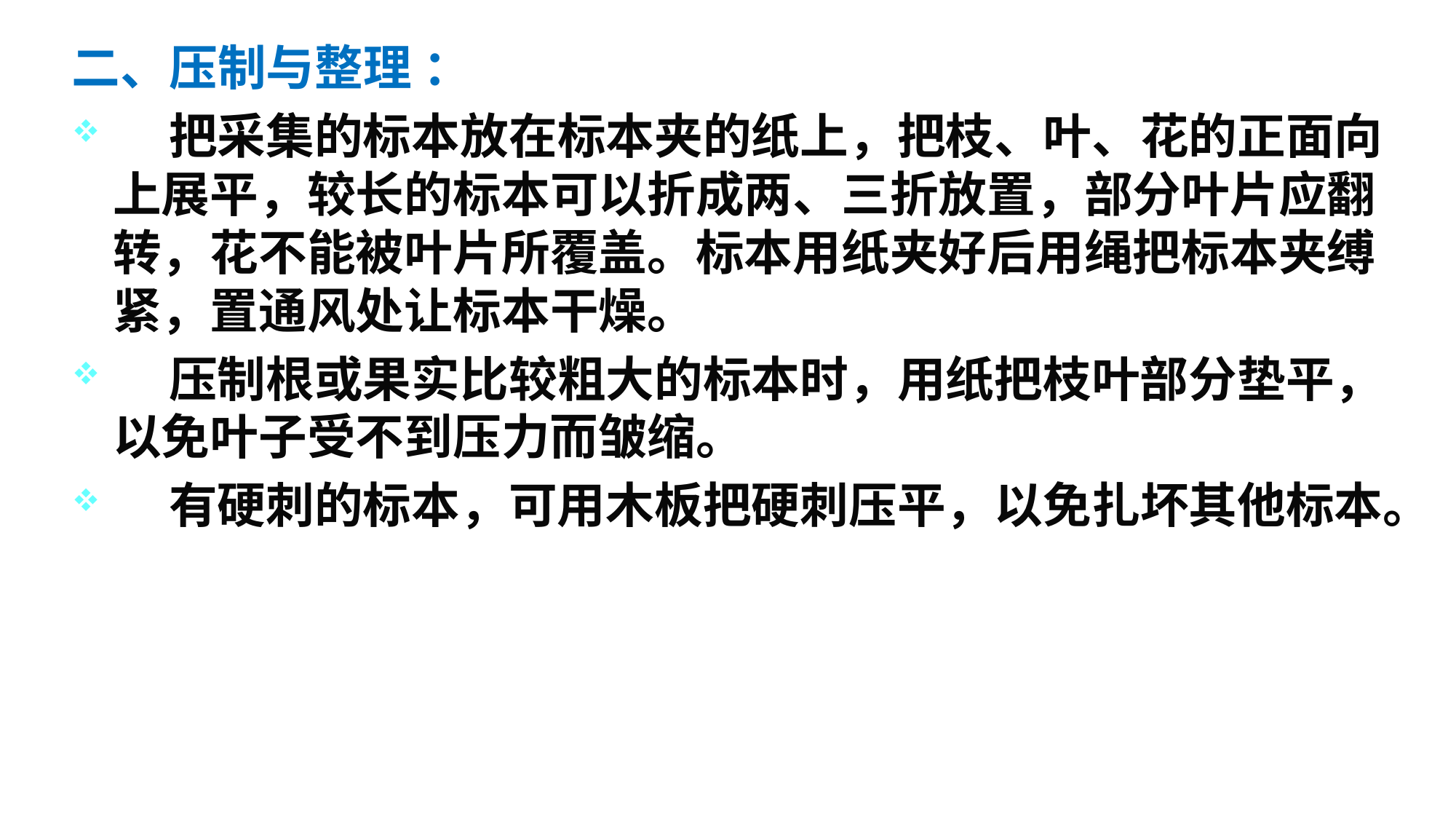

二、压制与整理 ：
    把采集的标本放在标本夹的纸上，把枝、叶、花的正面向上展平，较长的标本可以折成两、三折放置，部分叶片应翻转，花不能被叶片所覆盖。标本用纸夹好后用绳把标本夹缚紧，置通风处让标本干燥。
    压制根或果实比较粗大的标本时，用纸把枝叶部分垫平，以免叶子受不到压力而皱缩。
    有硬刺的标本，可用木板把硬刺压平，以免扎坏其他标本。